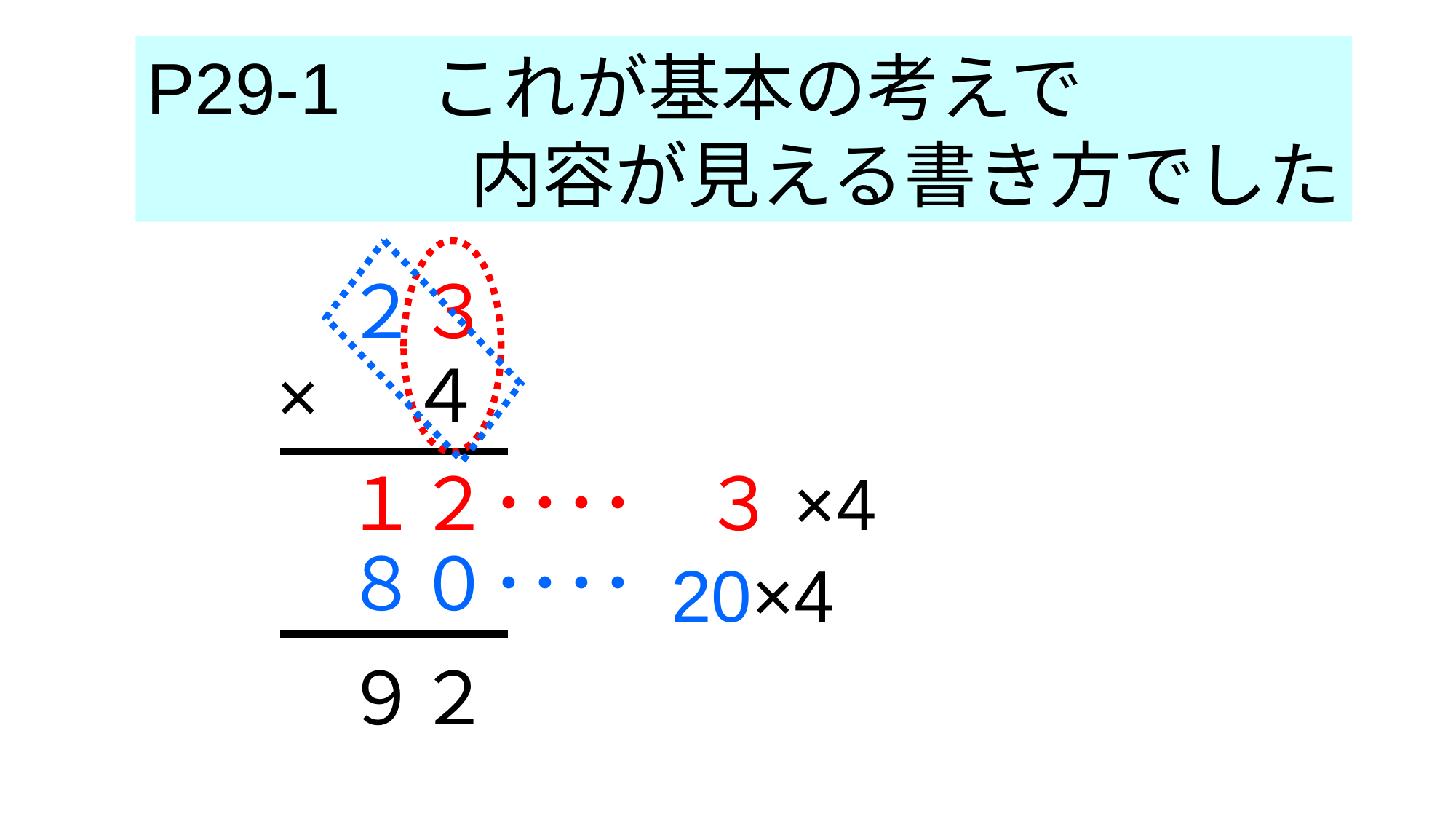

P29-1　これが基本の考えで
　　　　  内容が見える書き方でした

２３
×　４
３×4
１２････
８０････
20×4
９２